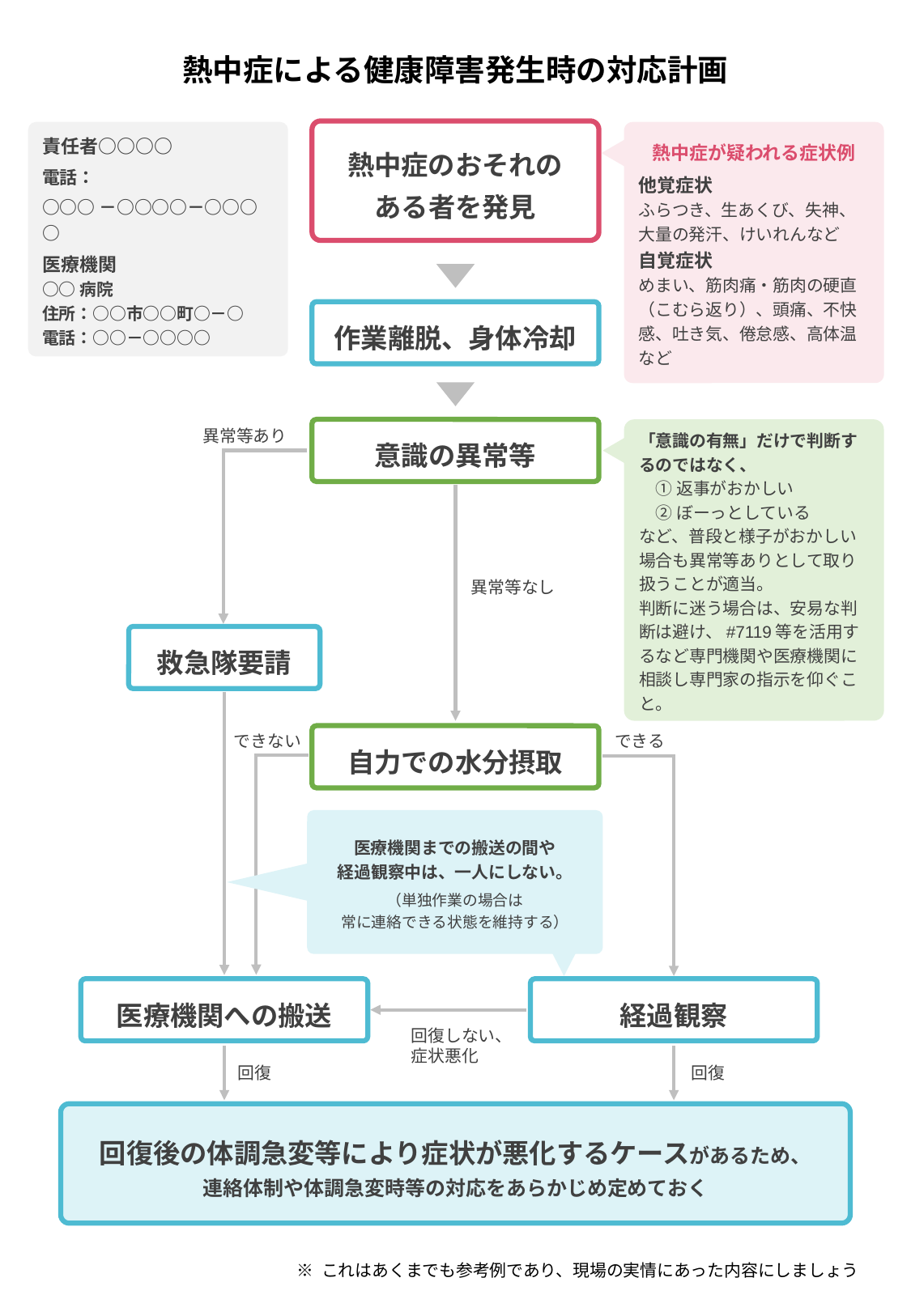

熱中症による健康障害発生時の対応計画
熱中症のおそれの
ある者を発見
責任者○○○○
電話：
○○○－○○○○－○○○○
医療機関
○○病院
住所：○○市○○町○－○
電話：○○－○○○○
熱中症が疑われる症状例
他覚症状
ふらつき、生あくび、失神、大量の発汗、けいれんなど
自覚症状
めまい、筋肉痛・筋肉の硬直（こむら返り）、頭痛、不快感、吐き気、倦怠感、高体温など

作業離脱、身体冷却

異常等あり
意識の異常等
「意識の有無」だけで判断するのではなく、
　① 返事がおかしい
　② ぼーっとしている
など、普段と様子がおかしい場合も異常等ありとして取り扱うことが適当。
判断に迷う場合は、安易な判断は避け、#7119等を活用するなど専門機関や医療機関に相談し専門家の指示を仰ぐこと。

異常等なし
救急隊要請
できない
できる
自力での水分摂取

医療機関までの搬送の間や
経過観察中は、一人にしない。
（単独作業の場合は
常に連絡できる状態を維持する）

医療機関への搬送
経過観察
回復しない、
症状悪化
回復
回復
回復後の体調急変等により症状が悪化するケースがあるため、
連絡体制や体調急変時等の対応をあらかじめ定めておく
※ これはあくまでも参考例であり、現場の実情にあった内容にしましょう